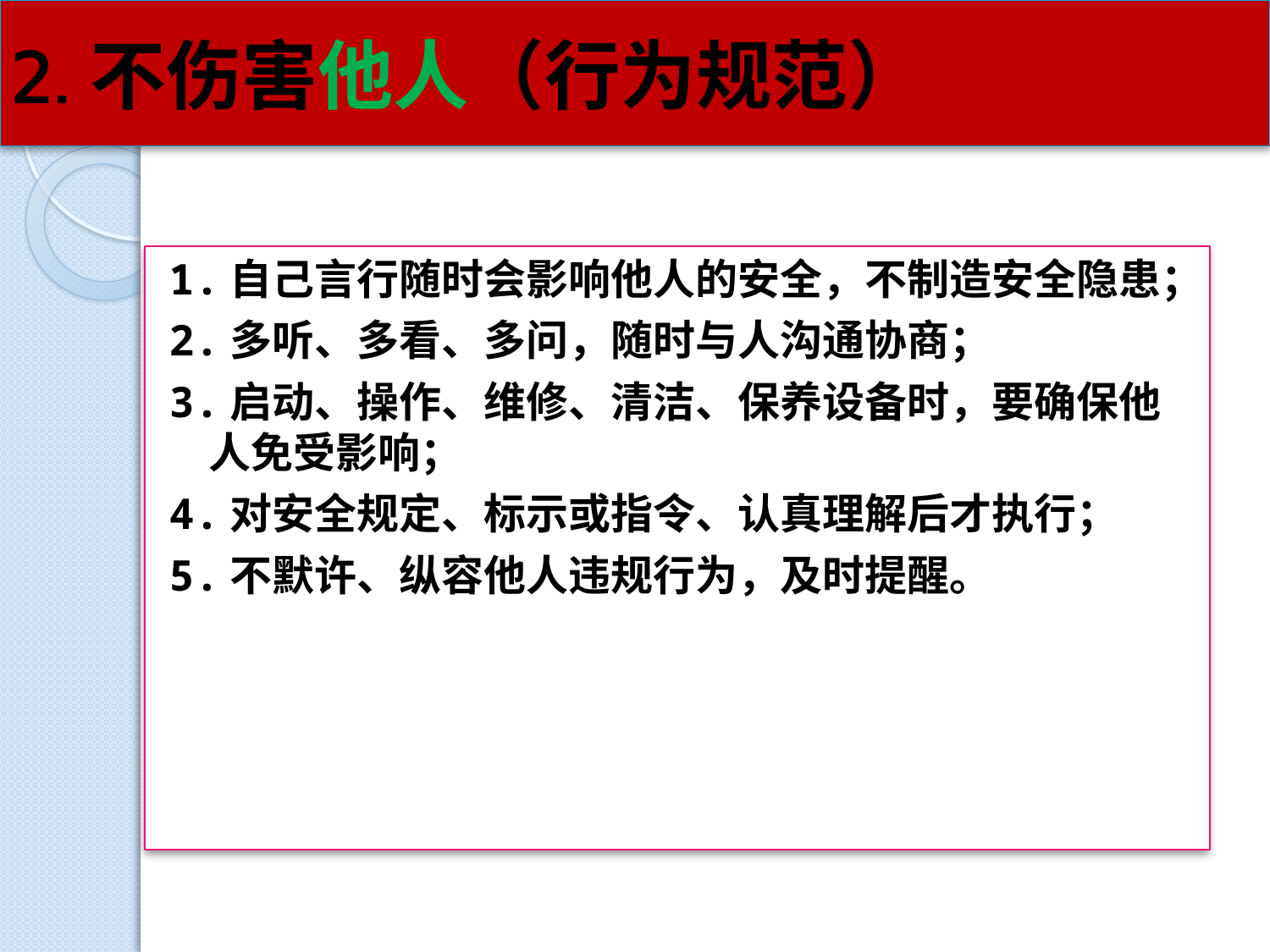

# 2.不伤害他人（行为规范）
1.自己言行随时会影响他人的安全，不制造安全隐患；
2.多听、多看、多问，随时与人沟通协商；
3.启动、操作、维修、清洁、保养设备时，要确保他人免受影响；
4.对安全规定、标示或指令、认真理解后才执行；
5.不默许、纵容他人违规行为，及时提醒。